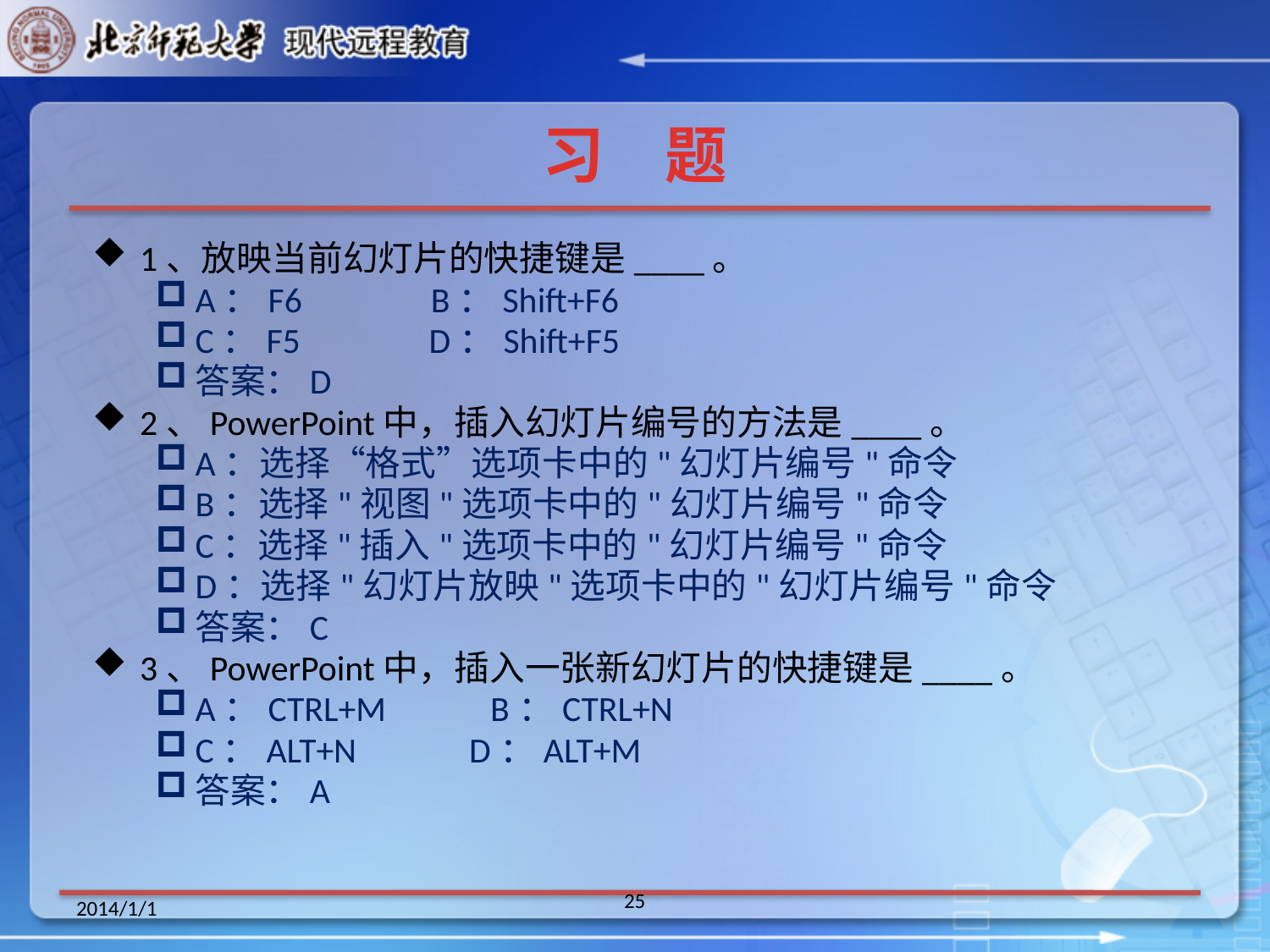

# 习    题
1、放映当前幻灯片的快捷键是____。
A：F6                B：Shift+F6
C：F5                D：Shift+F5
答案：D
2、PowerPoint中，插入幻灯片编号的方法是____。
A：选择“格式”选项卡中的"幻灯片编号"命令
B：选择"视图"选项卡中的"幻灯片编号"命令
C：选择"插入"选项卡中的"幻灯片编号"命令
D：选择"幻灯片放映"选项卡中的"幻灯片编号"命令
答案：C
3、PowerPoint中，插入一张新幻灯片的快捷键是____。
A：CTRL+M             B：CTRL+N
C：ALT+N              D：ALT+M
答案：A
25
2014/1/1